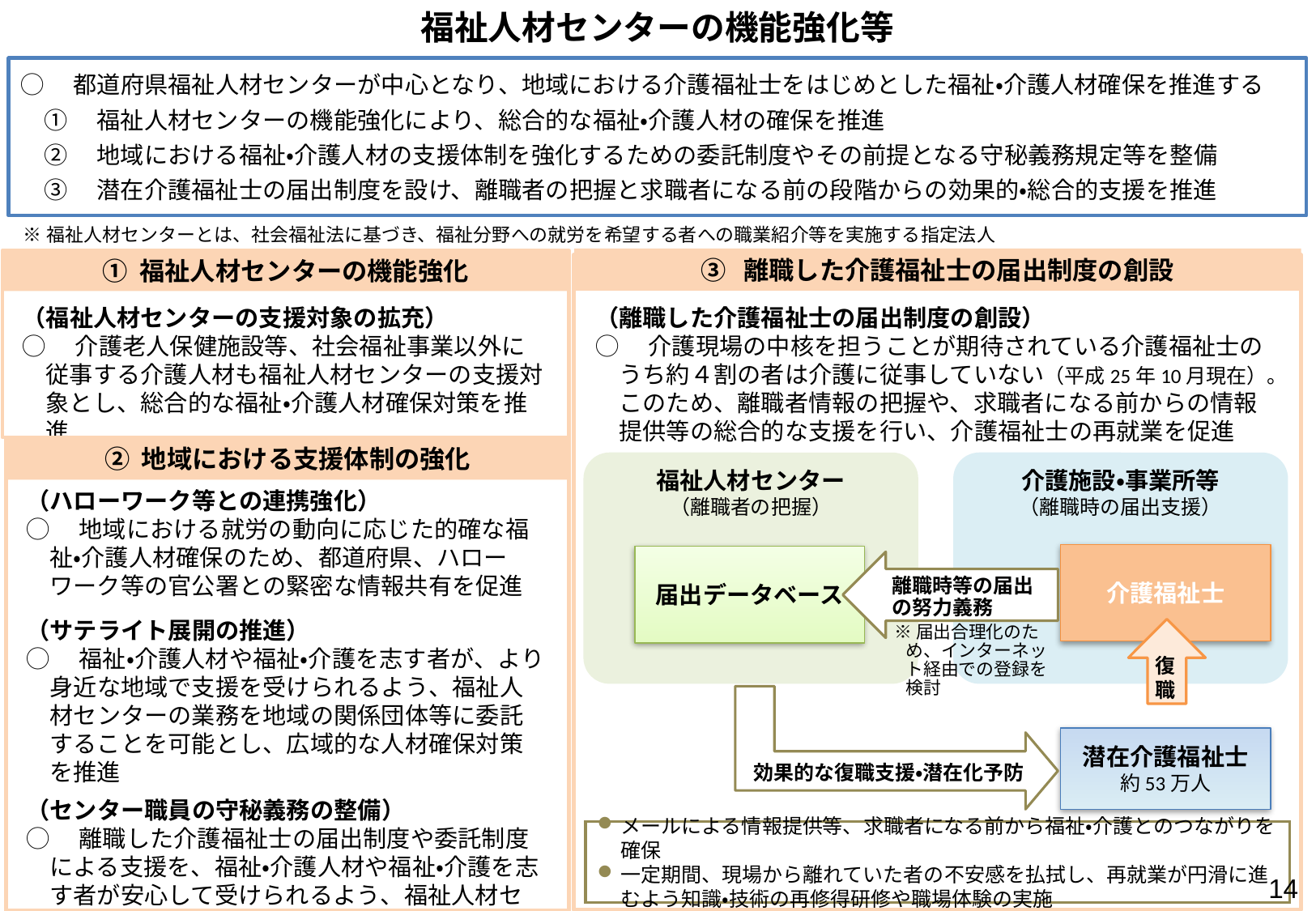

福祉人材センターの機能強化等
◯　都道府県福祉人材センターが中心となり、地域における介護福祉士をはじめとした福祉・介護人材確保を推進する
①　福祉人材センターの機能強化により、総合的な福祉・介護人材の確保を推進
②　地域における福祉・介護人材の支援体制を強化するための委託制度やその前提となる守秘義務規定等を整備
③　潜在介護福祉士の届出制度を設け、離職者の把握と求職者になる前の段階からの効果的・総合的支援を推進
※福祉人材センターとは、社会福祉法に基づき、福祉分野への就労を希望する者への職業紹介等を実施する指定法人
③  離職した介護福祉士の届出制度の創設
① 福祉人材センターの機能強化

（離職した介護福祉士の届出制度の創設）
◯　介護現場の中核を担うことが期待されている介護福祉士のうち約４割の者は介護に従事していない（平成25年10月現在）。このため、離職者情報の把握や、求職者になる前からの情報提供等の総合的な支援を行い、介護福祉士の再就業を促進
（福祉人材センターの支援対象の拡充）
◯　介護老人保健施設等、社会福祉事業以外に従事する介護人材も福祉人材センターの支援対象とし、総合的な福祉・介護人材確保対策を推進

② 地域における支援体制の強化
福祉人材センター
（離職者の把握）
介護施設・事業所等
（離職時の届出支援）
（ハローワーク等との連携強化）
◯　地域における就労の動向に応じた的確な福祉・介護人材確保のため、都道府県、ハローワーク等の官公署との緊密な情報共有を促進

（サテライト展開の推進）
◯　福祉・介護人材や福祉・介護を志す者が、より身近な地域で支援を受けられるよう、福祉人材センターの業務を地域の関係団体等に委託することを可能とし、広域的な人材確保対策を推進
（センター職員の守秘義務の整備）
◯　離職した介護福祉士の届出制度や委託制度による支援を、福祉・介護人材や福祉・介護を志す者が安心して受けられるよう、福祉人材センターの守秘義務規定を整備
介護福祉士
届出データベース

離職時等の届出
の努力義務

※届出合理化のため、インターネット経由での登録を検討

復
職
潜在介護福祉士
約53万人
効果的な復職支援・潜在化予防
メールによる情報提供等、求職者になる前から福祉・介護とのつながりを確保
一定期間、現場から離れていた者の不安感を払拭し、再就業が円滑に進むよう知識・技術の再修得研修や職場体験の実施
14